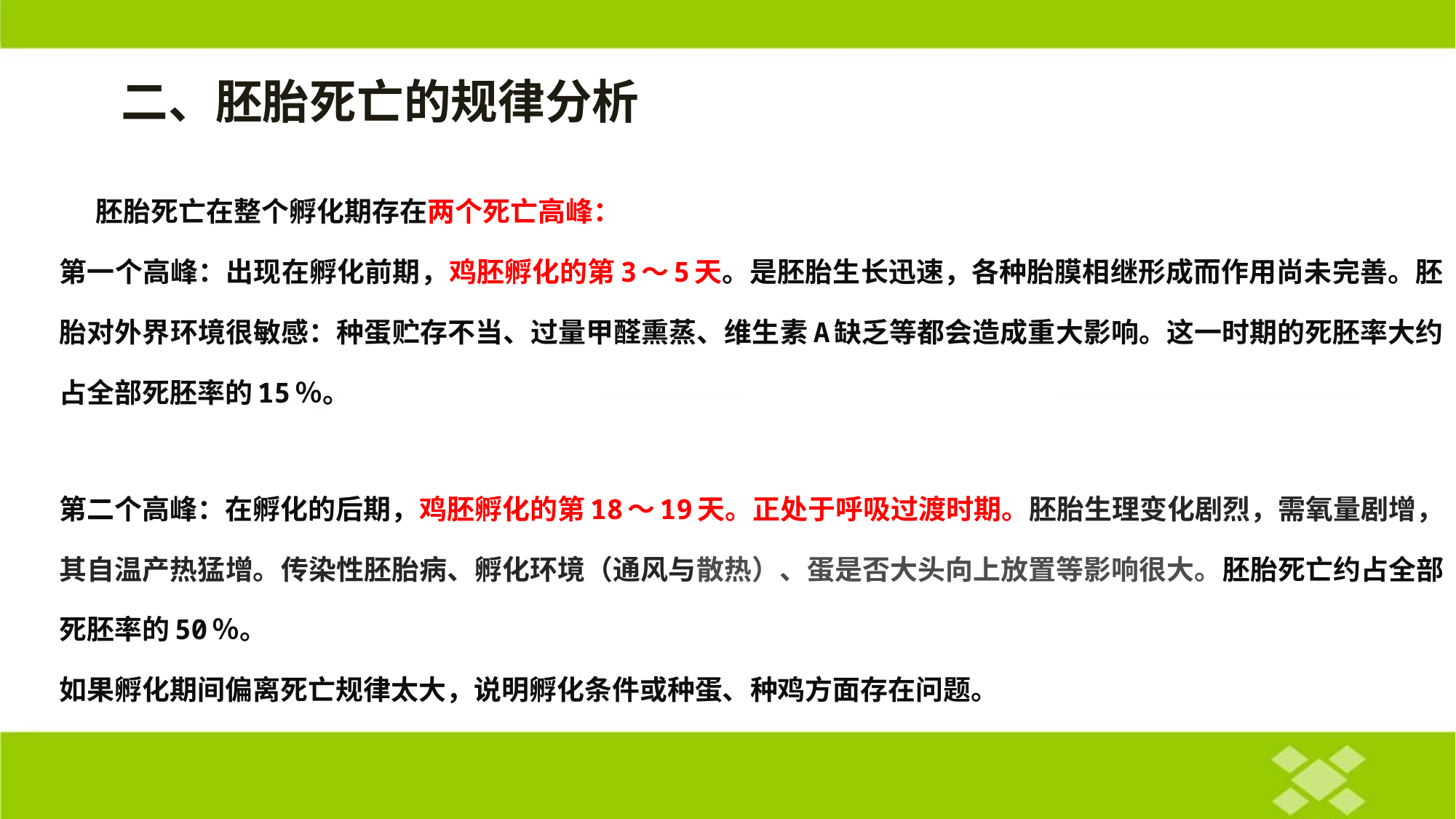

# 二、胚胎死亡的规律分析
     胚胎死亡在整个孵化期存在两个死亡高峰：
第一个高峰：出现在孵化前期，鸡胚孵化的第3～5天。是胚胎生长迅速，各种胎膜相继形成而作用尚未完善。胚胎对外界环境很敏感：种蛋贮存不当、过量甲醛熏蒸、维生素A缺乏等都会造成重大影响。这一时期的死胚率大约占全部死胚率的15％。

第二个高峰：在孵化的后期，鸡胚孵化的第18～19天。正处于呼吸过渡时期。胚胎生理变化剧烈，需氧量剧增，其自温产热猛增。传染性胚胎病、孵化环境（通风与散热）、蛋是否大头向上放置等影响很大。胚胎死亡约占全部死胚率的50％。
如果孵化期间偏离死亡规律太大，说明孵化条件或种蛋、种鸡方面存在问题。